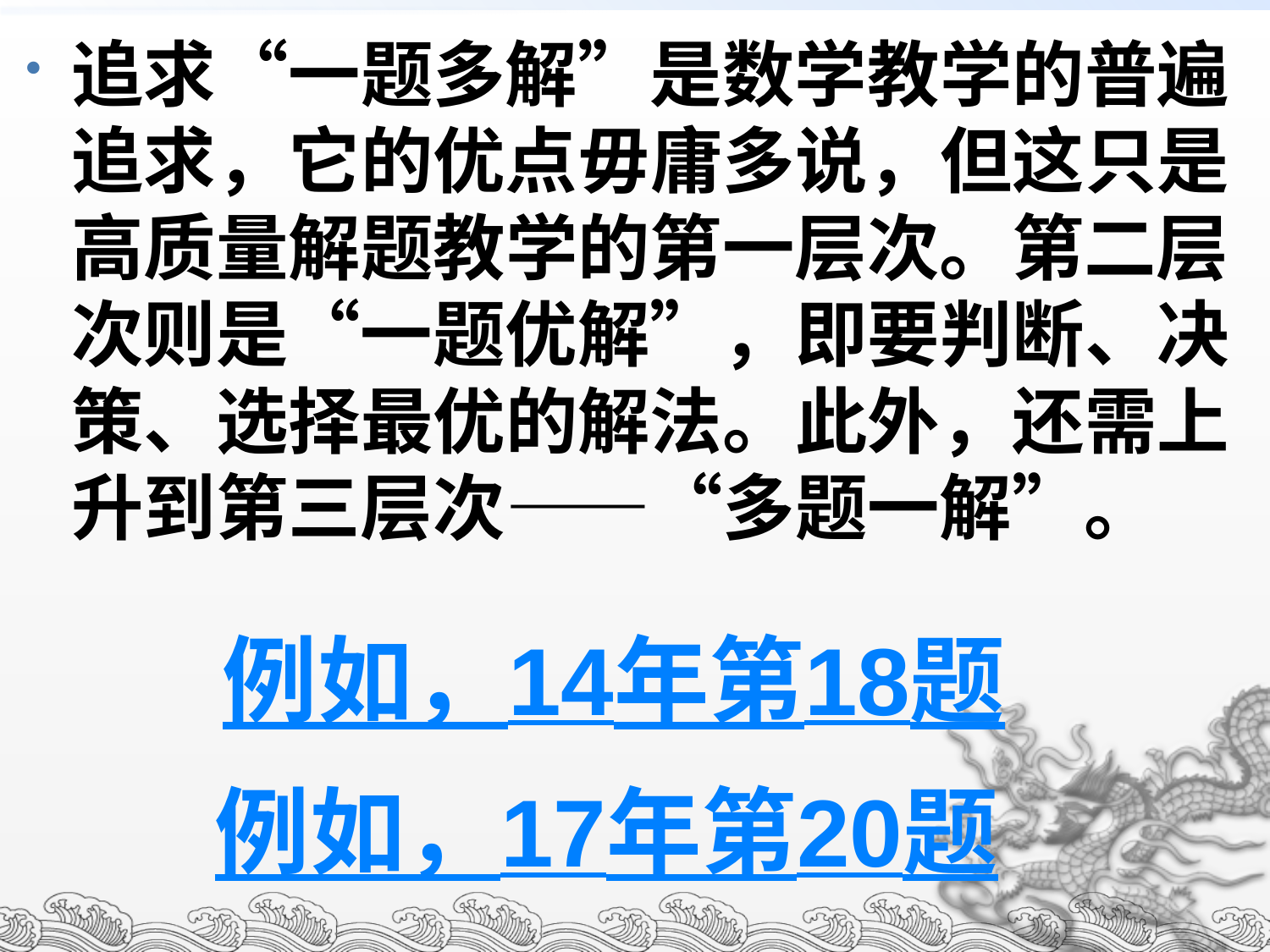

追求“一题多解”是数学教学的普遍追求，它的优点毋庸多说，但这只是高质量解题教学的第一层次。第二层次则是“一题优解”，即要判断、决策、选择最优的解法。此外，还需上升到第三层次——“多题一解”。
例如，14年第18题
例如，17年第20题